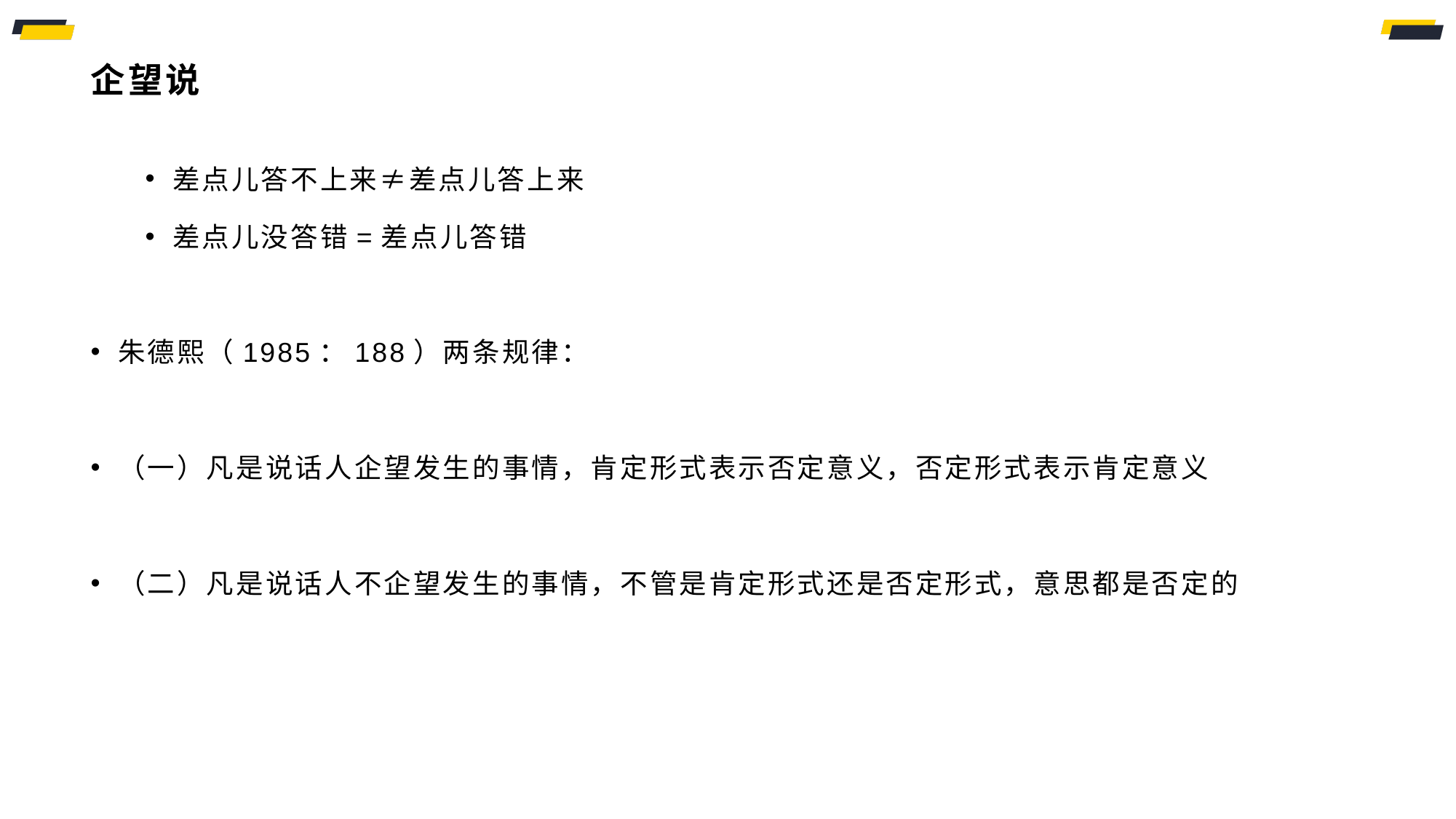

# 企望说

差点儿答不上来≠差点儿答上来
差点儿没答错=差点儿答错

朱德熙（1985：188）两条规律：

（一）凡是说话人企望发生的事情，肯定形式表示否定意义，否定形式表示肯定意义

（二）凡是说话人不企望发生的事情，不管是肯定形式还是否定形式，意思都是否定的